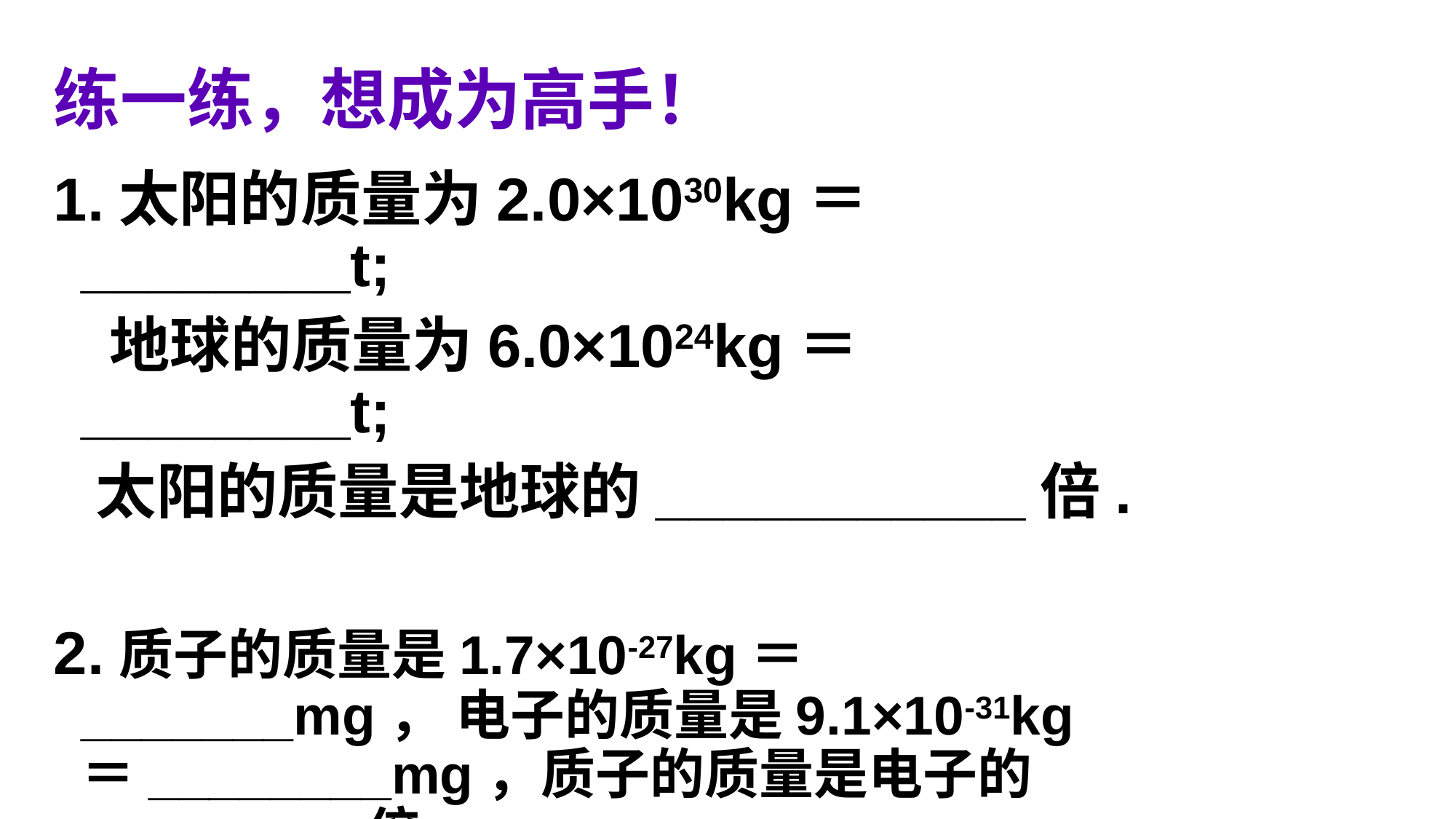

练一练，想成为高手！
1.太阳的质量为2.0×1030kg＝________t;
   地球的质量为6.0×1024kg＝________t;
  太阳的质量是地球的___________倍.

2.质子的质量是1.7×10-27kg＝_______mg， 电子的质量是9.1×10-31kg＝________mg，质子的质量是电子的_________倍